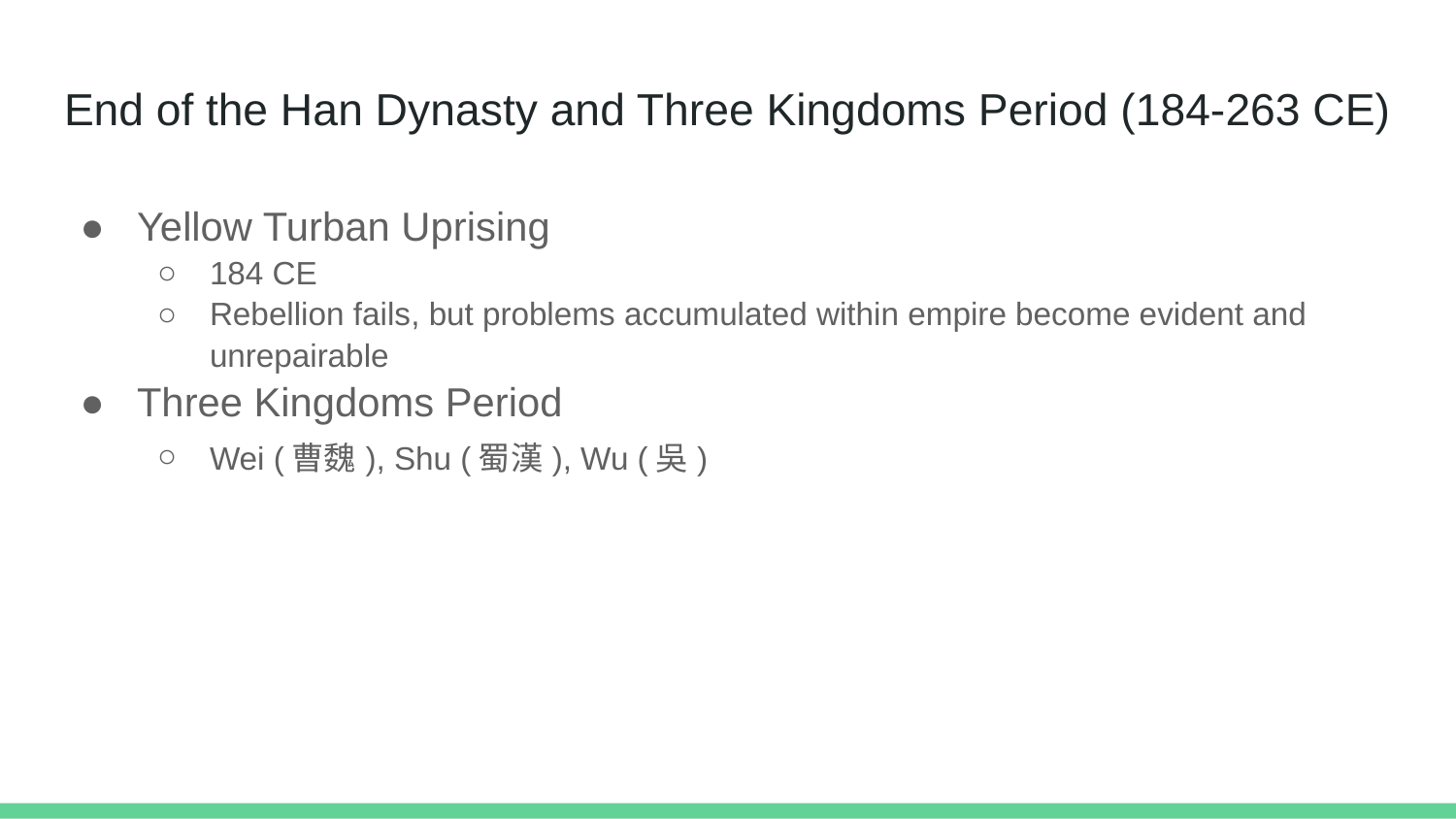

# End of the Han Dynasty and Three Kingdoms Period (184-263 CE)
Yellow Turban Uprising
184 CE
Rebellion fails, but problems accumulated within empire become evident and unrepairable
Three Kingdoms Period
Wei (曹魏), Shu (蜀漢), Wu (吳)